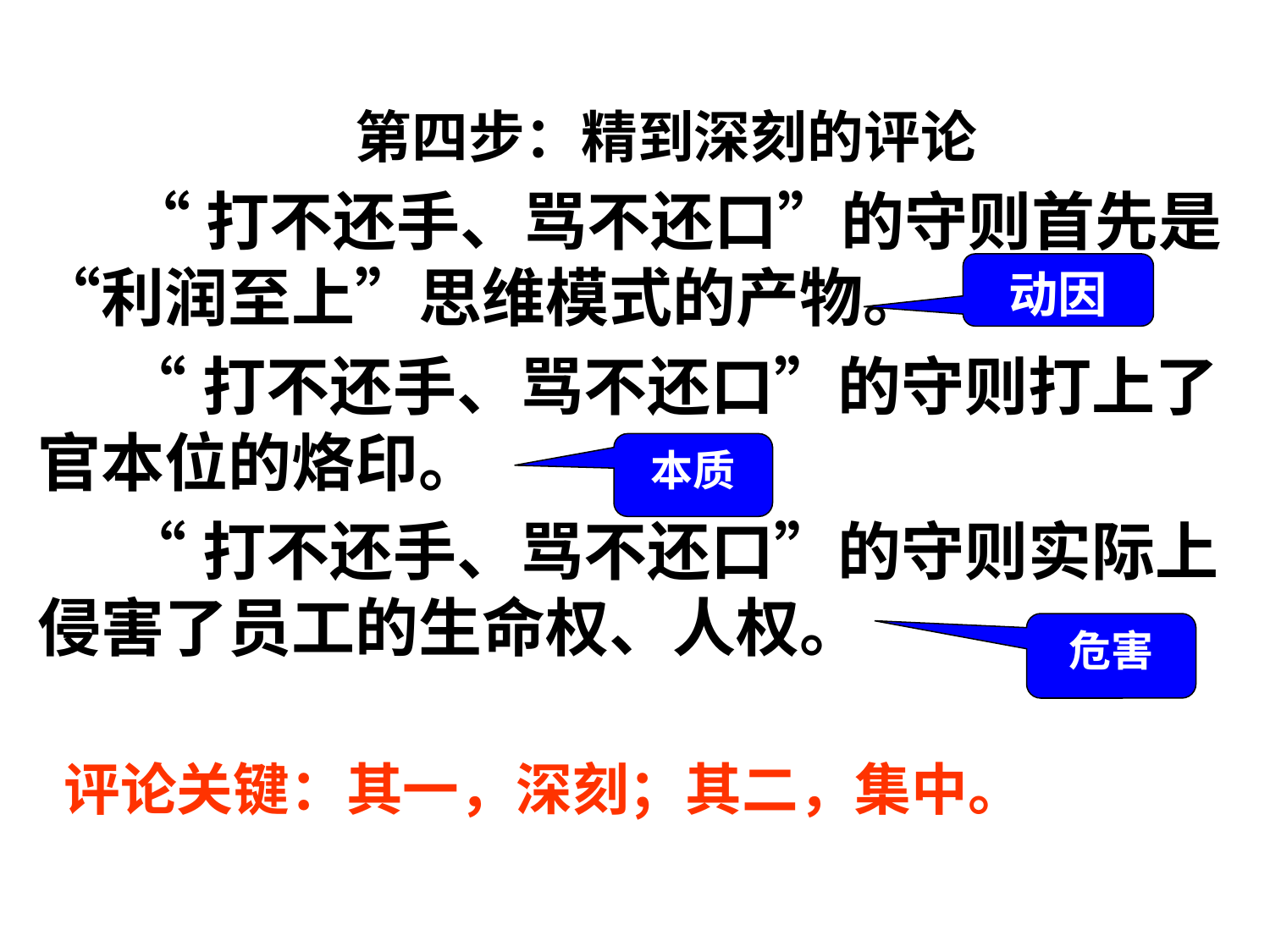

第四步：精到深刻的评论
       “打不还手、骂不还口”的守则首先是“利润至上”思维模式的产物。
      “打不还手、骂不还口”的守则打上了官本位的烙印。
      “打不还手、骂不还口”的守则实际上侵害了员工的生命权、人权。

 评论关键：其一，深刻；其二，集中。
动因
本质
危害